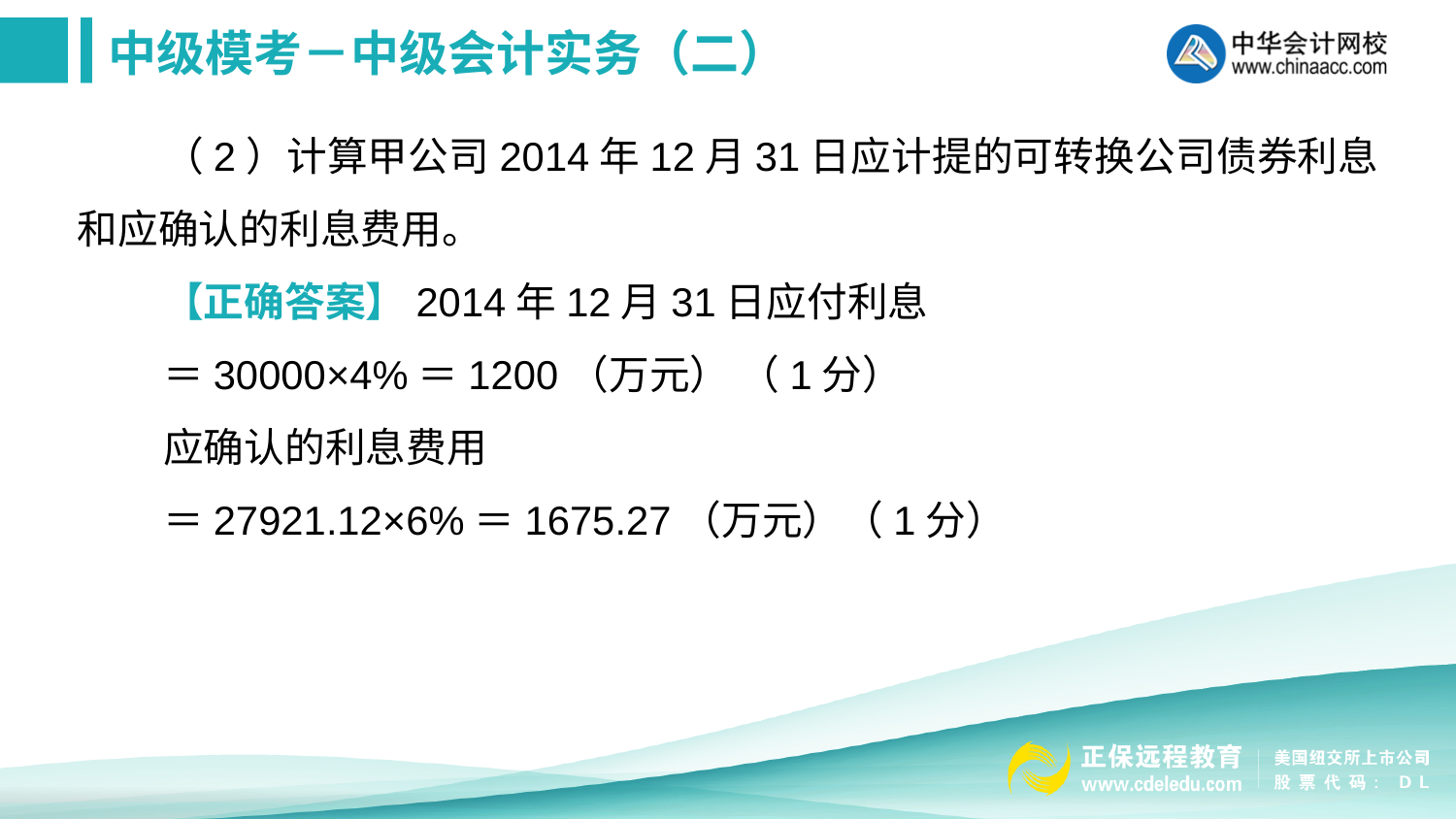

（2）计算甲公司2014年12月31日应计提的可转换公司债券利息和应确认的利息费用。
【正确答案】2014年12月31日应付利息
＝30000×4%＝1200（万元） （1分）
应确认的利息费用
＝27921.12×6%＝1675.27（万元）（1分）